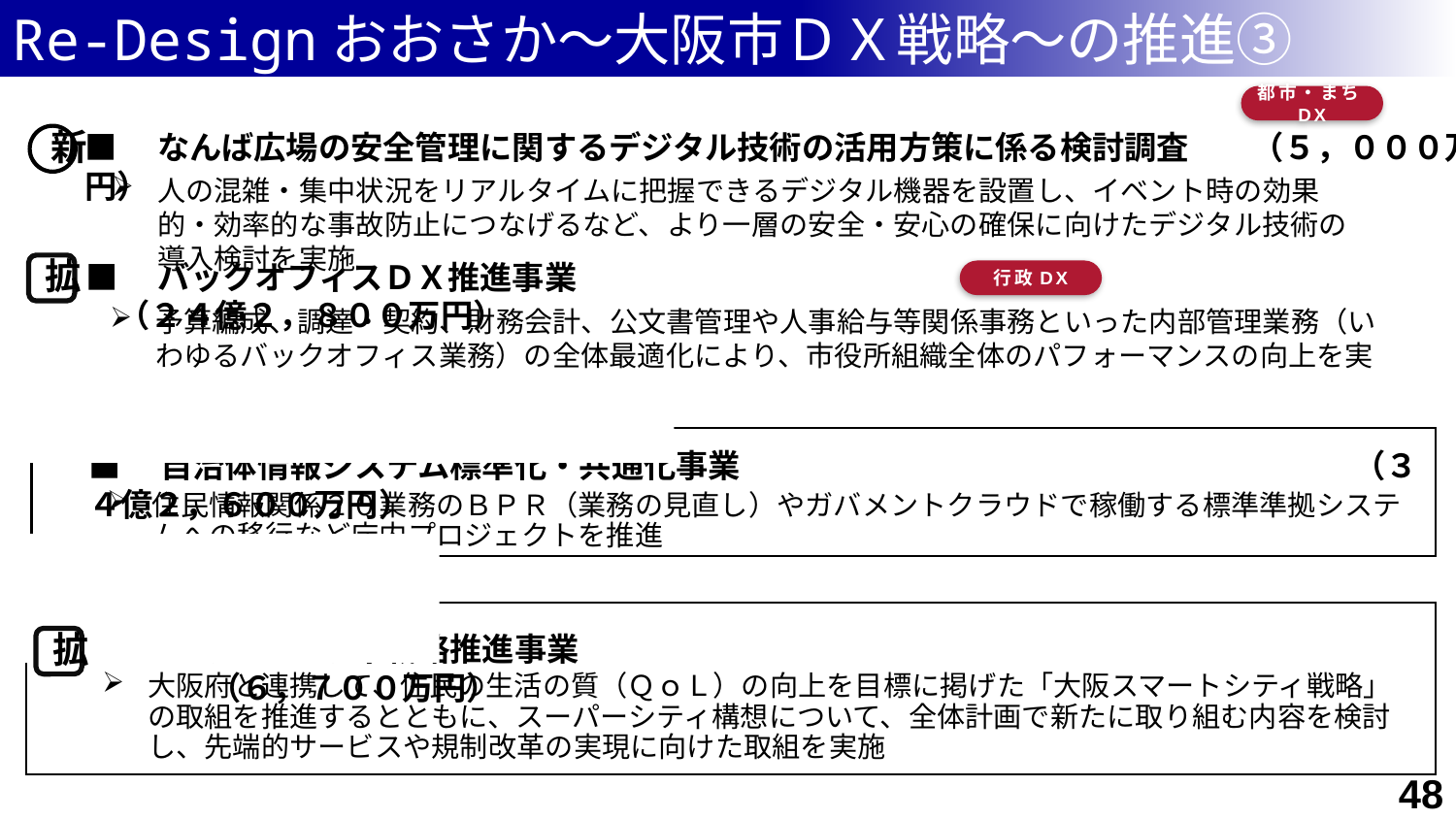

Re-Designおおさか～大阪市ＤＸ戦略～の推進③
都市・まちDX
■　なんば広場の安全管理に関するデジタル技術の活用方策に係る検討調査　　（５，０００万円）
新
人の混雑・集中状況をリアルタイムに把握できるデジタル機器を設置し、イベント時の効果的・効率的な事故防止につなげるなど、より一層の安全・安心の確保に向けたデジタル技術の導入検討を実施
■　バックオフィスＤＸ推進事業　　　　　　　　　　　　　　　　　　　　　　　  　　　　（２４億２，８００万円）
拡
行政DX
予算編成、調達・契約、財務会計、公文書管理や人事給与等関係事務といった内部管理業務（いわゆるバックオフィス業務）の全体最適化により、市役所組織全体のパフォーマンスの向上を実現
自治体情報システム標準化・共通化の推進

■　自治体情報システム標準化・共通化事業　　　　　　　　　　　　　　　　　　　（３４億２，６００万円）
住民情報関係２０業務のＢＰＲ（業務の見直し）やガバメントクラウドで稼働する標準準拠システムへの移行など庁内プロジェクトを推進
スマートシティ戦略の推進

■　スマートシティ戦略推進事業　　　　　　　　　　　　 　　　　　　　　　　　　 　　　　   （６，７００万円）
拡
大阪府と連携して、住民の生活の質（ＱｏＬ）の向上を目標に掲げた「大阪スマートシティ戦略」の取組を推進するとともに、スーパーシティ構想について、全体計画で新たに取り組む内容を検討し、先端的サービスや規制改革の実現に向けた取組を実施
48